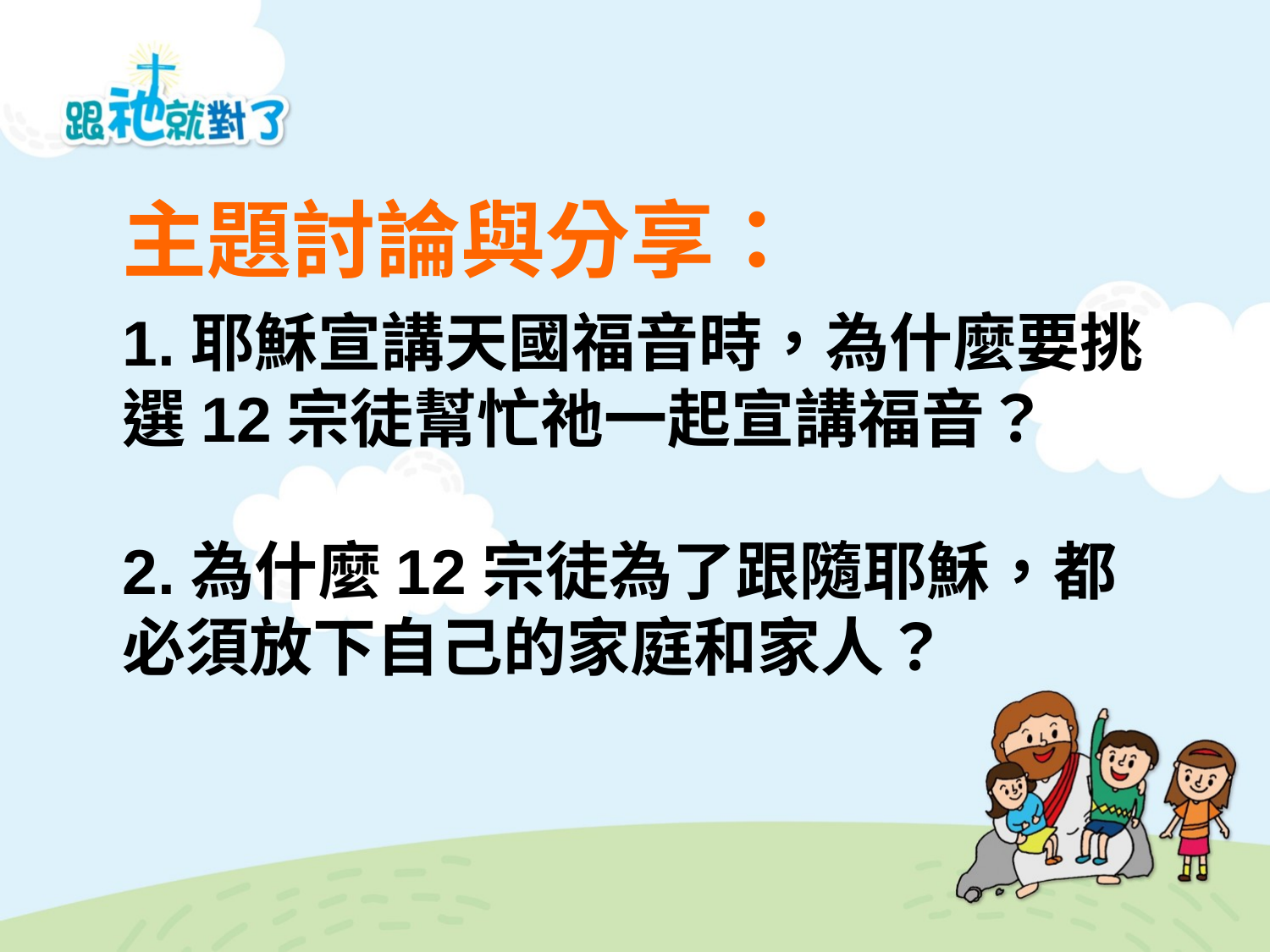

主題討論與分享：
1.耶穌宣講天國福音時，為什麼要挑選12宗徒幫忙祂一起宣講福音？

2.為什麼12宗徒為了跟隨耶穌，都必須放下自己的家庭和家人？